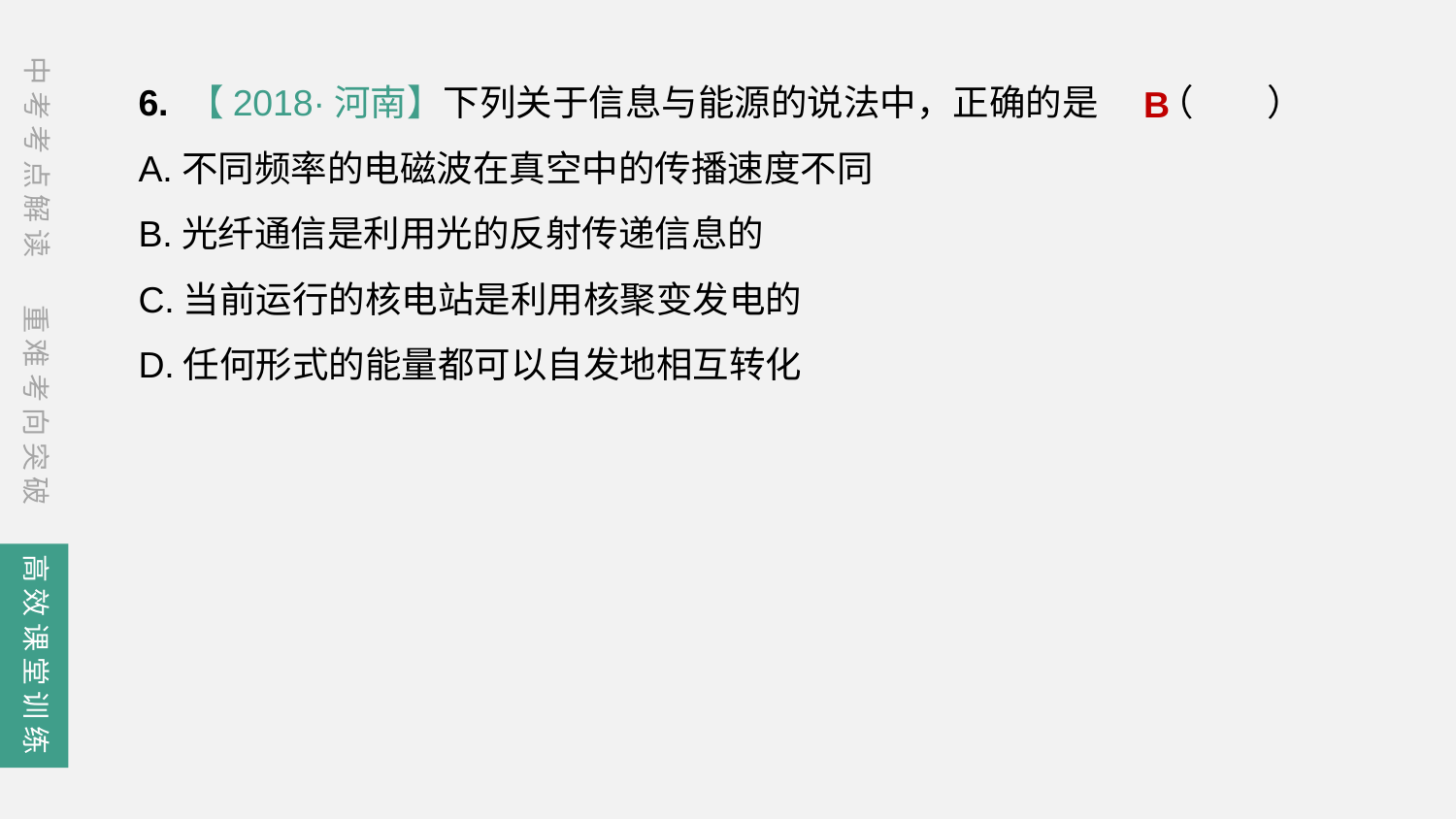

中考考点解读
6. 【2018·河南】下列关于信息与能源的说法中，正确的是	（　　）
A.不同频率的电磁波在真空中的传播速度不同
B.光纤通信是利用光的反射传递信息的
C.当前运行的核电站是利用核聚变发电的
D.任何形式的能量都可以自发地相互转化
B
重难考向突破
高效课堂训练